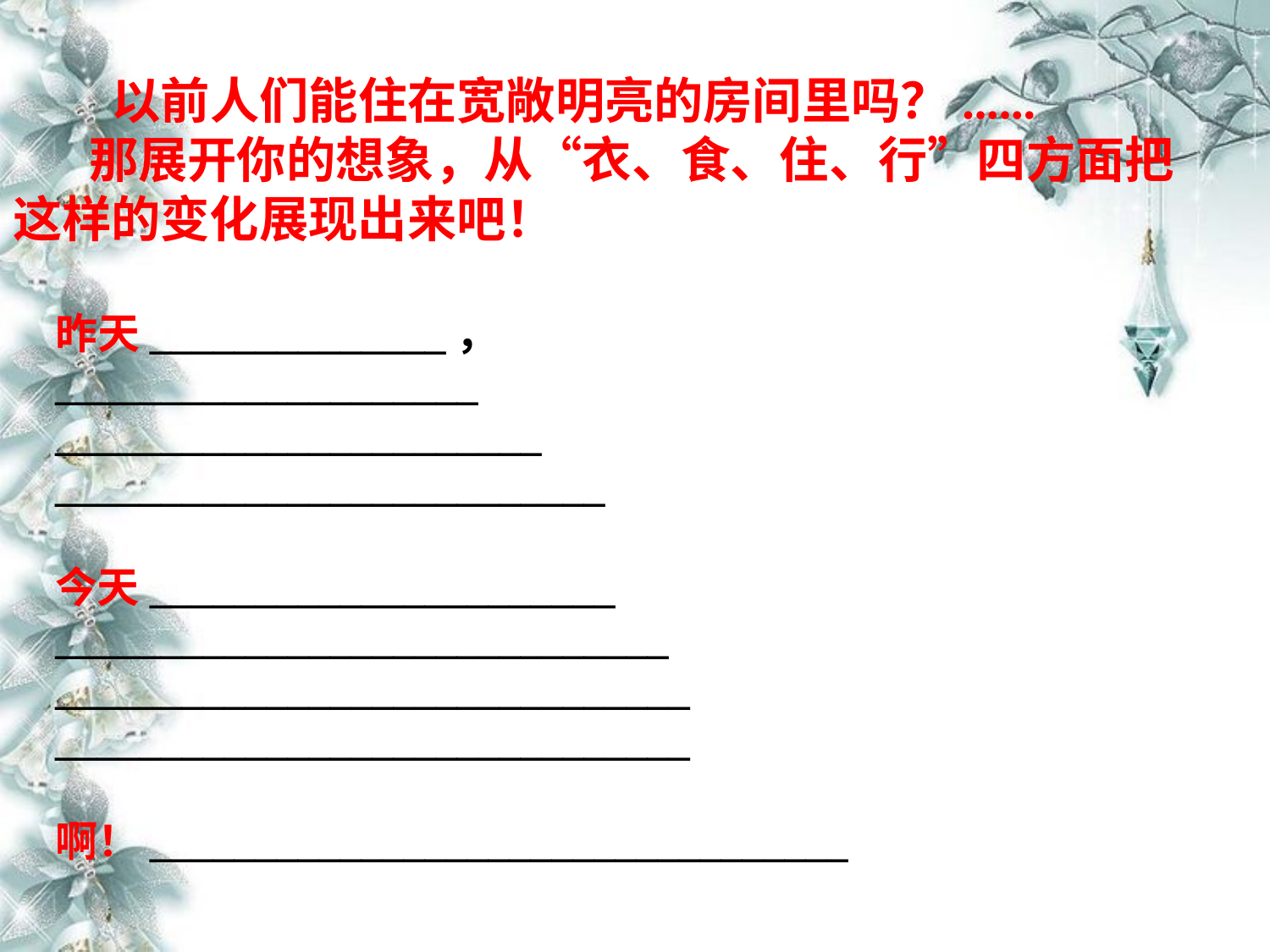

以前人们能住在宽敞明亮的房间里吗？......
  那展开你的想象，从“衣、食、住、行”四方面把这样的变化展现出来吧！

昨天______________，
____________________
_______________________
__________________________

今天______________________
_____________________________
______________________________
______________________________

啊！_________________________________